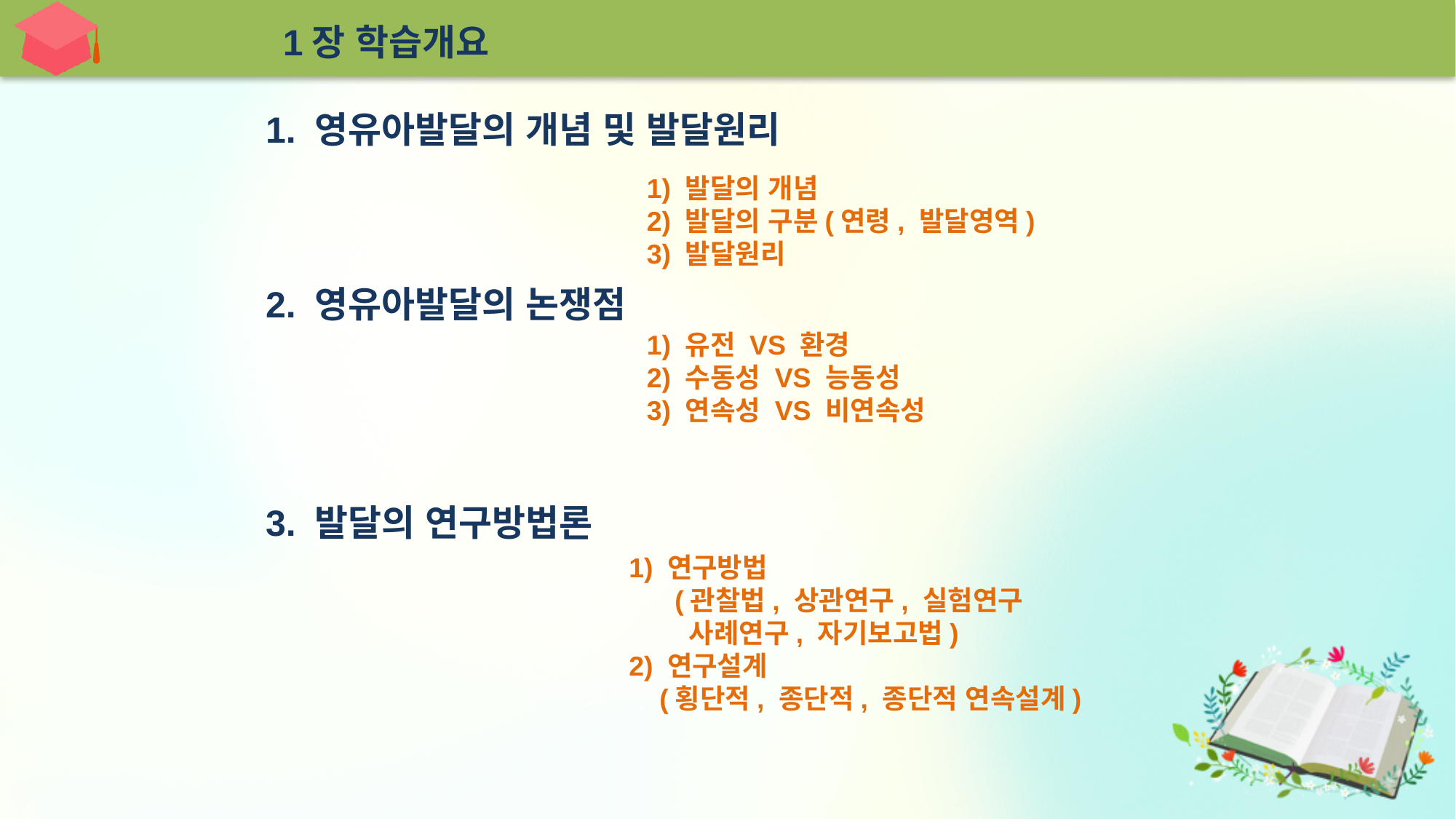

1장 학습개요

1. 영유아발달의 개념 및 발달원리

2. 영유아발달의 논쟁점

3. 발달의 연구방법론

1) 발달의 개념
2) 발달의 구분(연령, 발달영역)
3) 발달원리

1) 유전 VS 환경
2) 수동성 VS 능동성
3) 연속성 VS 비연속성

1) 연구방법
      (관찰법, 상관연구, 실험연구
       사례연구, 자기보고법)
2) 연구설계
    (횡단적, 종단적, 종단적 연속설계)